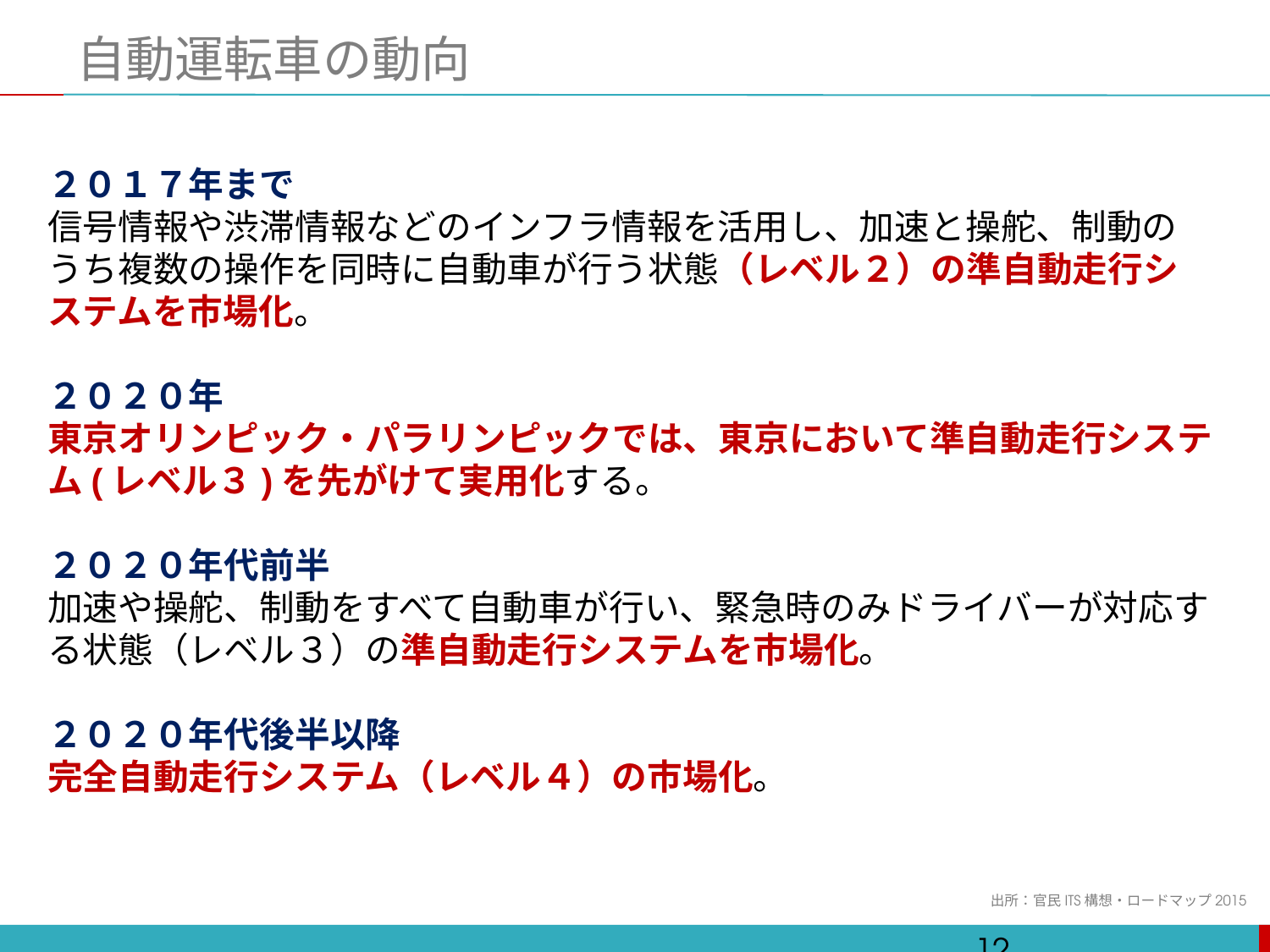

# 自動運転車の動向
２０１７年まで
信号情報や渋滞情報などのインフラ情報を活用し、加速と操舵、制動のうち複数の操作を同時に自動車が行う状態（レベル２）の準自動走行システムを市場化。

２０２０年
東京オリンピック・パラリンピックでは、東京において準自動走行システム(レベル３)を先がけて実用化する。

２０２０年代前半
加速や操舵、制動をすべて自動車が行い、緊急時のみドライバーが対応する状態（レベル３）の準自動走行システムを市場化。

２０２０年代後半以降
完全自動走行システム（レベル４）の市場化。
出所：官民ITS構想・ロードマップ2015
12